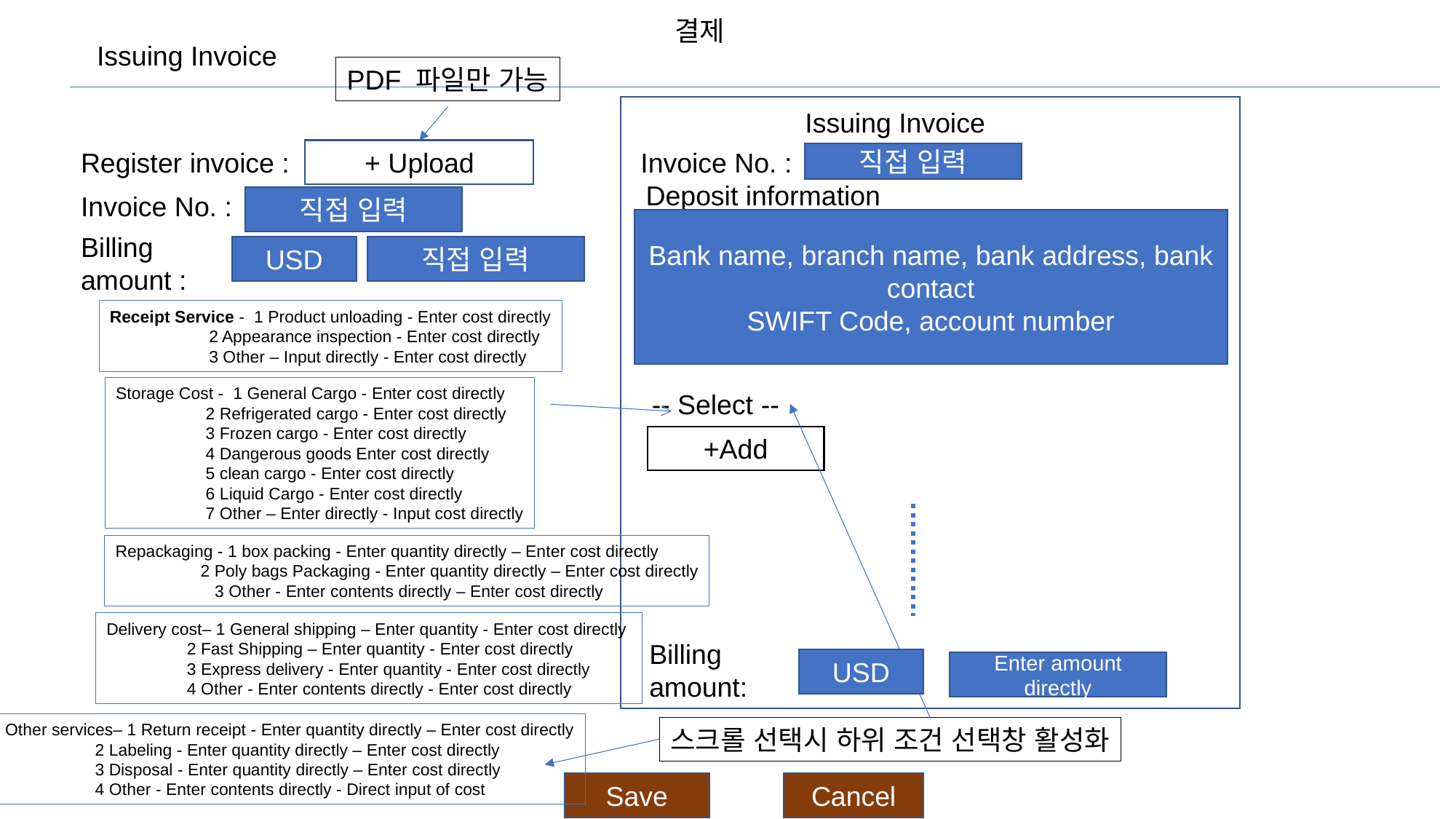

결제
Issuing Invoice
PDF 파일만 가능

Issuing Invoice
Register invoice :
+ Upload
Invoice No. :
직접 입력
Deposit information
Invoice No. :
직접 입력
Bank name, branch name, bank address, bank contact
SWIFT Code, account number
Billing amount :
직접 입력
USD
Receipt Service -  1 Product unloading - Enter cost directly
                     2 Appearance inspection - Enter cost directly
                     3 Other – Input directly - Enter cost directly
Storage Cost -  1 General Cargo - Enter cost directly
                   2 Refrigerated cargo - Enter cost directly
                   3 Frozen cargo - Enter cost directly
                   4 Dangerous goods Enter cost directly
                   5 clean cargo - Enter cost directly
                   6 Liquid Cargo - Enter cost directly
                   7 Other – Enter directly - Input cost directly
-- Select --
+Add
Repackaging - 1 box packing - Enter quantity directly – Enter cost directly
                  2 Poly bags Packaging - Enter quantity directly – Enter cost directly
                     3 Other - Enter contents directly – Enter cost directly
Delivery cost– 1 General shipping – Enter quantity - Enter cost directly
                 2 Fast Shipping – Enter quantity - Enter cost directly
                 3 Express delivery - Enter quantity - Enter cost directly
                 4 Other - Enter contents directly - Enter cost directly
Billing amount:
USD
Enter amount directly
Other services– 1 Return receipt - Enter quantity directly – Enter cost directly
                   2 Labeling - Enter quantity directly – Enter cost directly
                   3 Disposal - Enter quantity directly – Enter cost directly
                   4 Other - Enter contents directly - Direct input of cost
스크롤 선택시 하위 조건 선택창 활성화
Save
Cancel